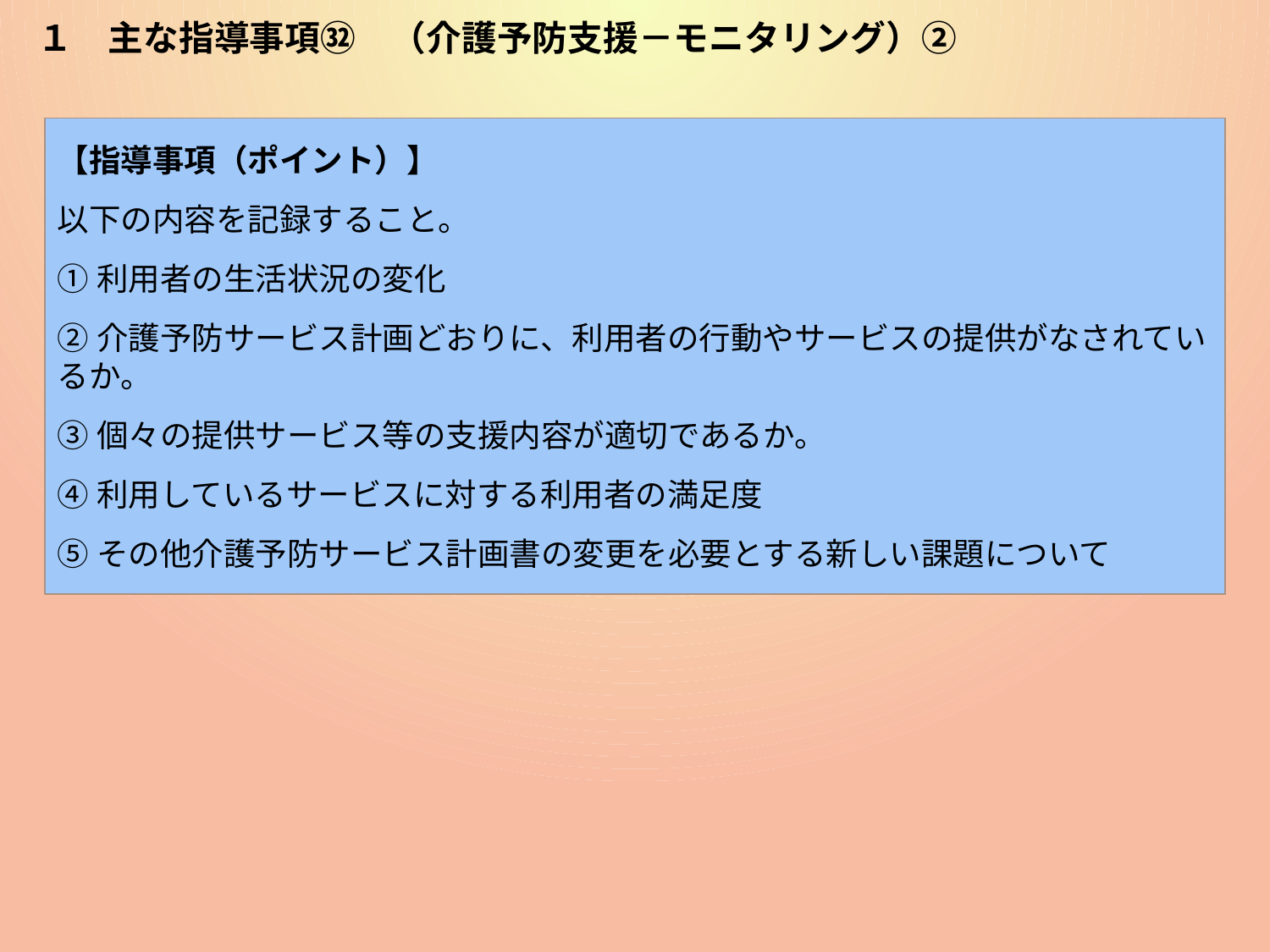

# １　主な指導事項㉜　（介護予防支援－モニタリング）②
【指導事項（ポイント）】
以下の内容を記録すること。
①利用者の生活状況の変化
②介護予防サービス計画どおりに、利用者の行動やサービスの提供がなされているか。
③個々の提供サービス等の支援内容が適切であるか。
④利用しているサービスに対する利用者の満足度
⑤その他介護予防サービス計画書の変更を必要とする新しい課題について